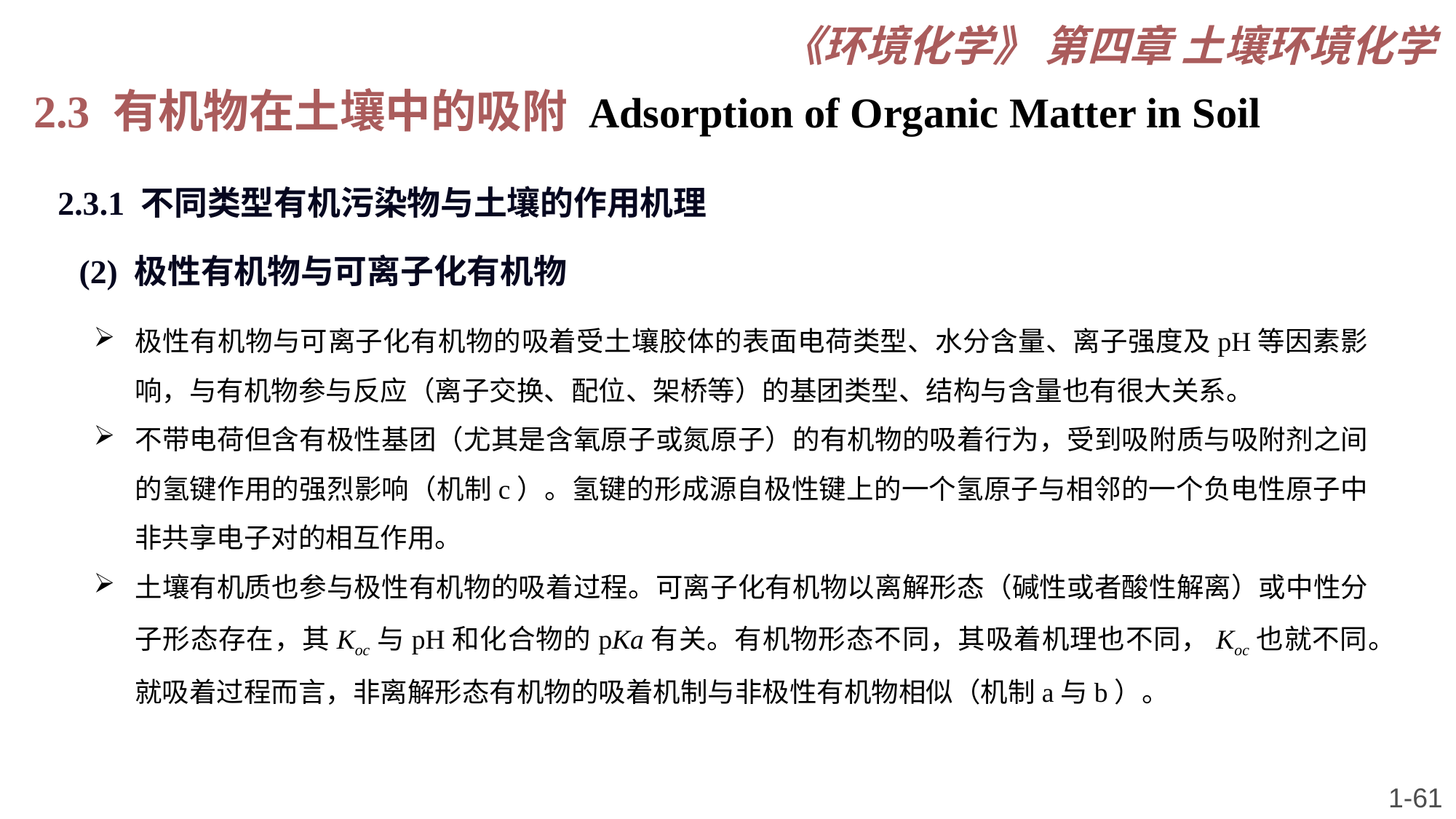

《环境化学》 第四章 土壤环境化学
2.3 有机物在土壤中的吸附 Adsorption of Organic Matter in Soil
2.3.1 不同类型有机污染物与土壤的作用机理
(2) 极性有机物与可离子化有机物
极性有机物与可离子化有机物的吸着受土壤胶体的表面电荷类型、水分含量、离子强度及pH等因素影响，与有机物参与反应（离子交换、配位、架桥等）的基团类型、结构与含量也有很大关系。
不带电荷但含有极性基团（尤其是含氧原子或氮原子）的有机物的吸着行为，受到吸附质与吸附剂之间的氢键作用的强烈影响（机制c）。氢键的形成源自极性键上的一个氢原子与相邻的一个负电性原子中非共享电子对的相互作用。
土壤有机质也参与极性有机物的吸着过程。可离子化有机物以离解形态（碱性或者酸性解离）或中性分子形态存在，其Koc与pH和化合物的pKa有关。有机物形态不同，其吸着机理也不同，Koc也就不同。就吸着过程而言，非离解形态有机物的吸着机制与非极性有机物相似（机制a与b）。
1-61